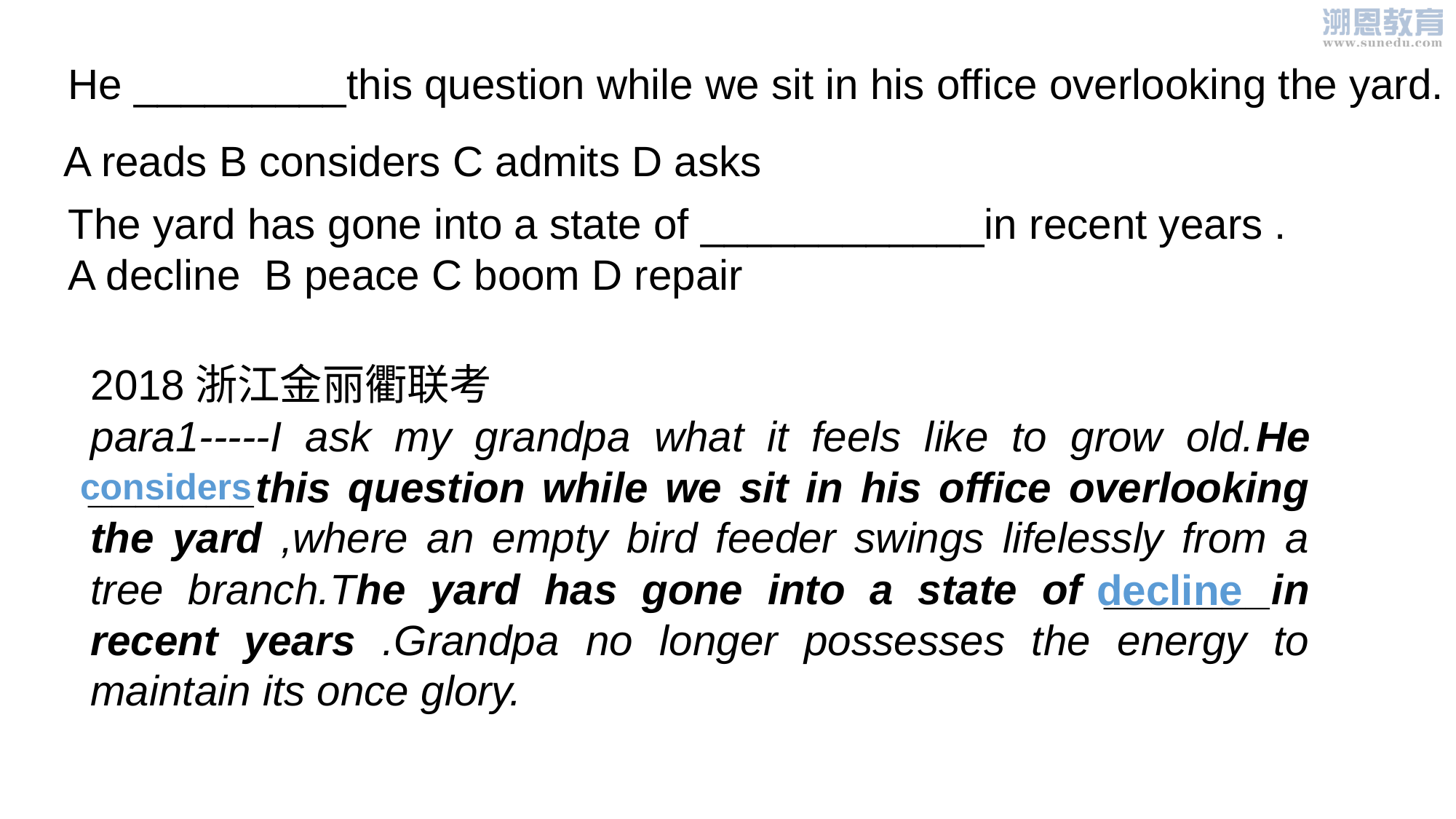

He _________this question while we sit in his office overlooking the yard.
#
A reads B considers C admits D asks

The yard has gone into a state of ____________in recent years .
A decline  B peace C boom D repair
2018浙江金丽衢联考
para1-----I ask my grandpa what it feels like to grow old.He _______this question while we sit in his office overlooking the yard ,where an empty bird feeder swings lifelessly from a tree branch.The yard has gone into a state of _______in recent years .Grandpa no longer possesses the energy to maintain its once glory.

 considers
decline